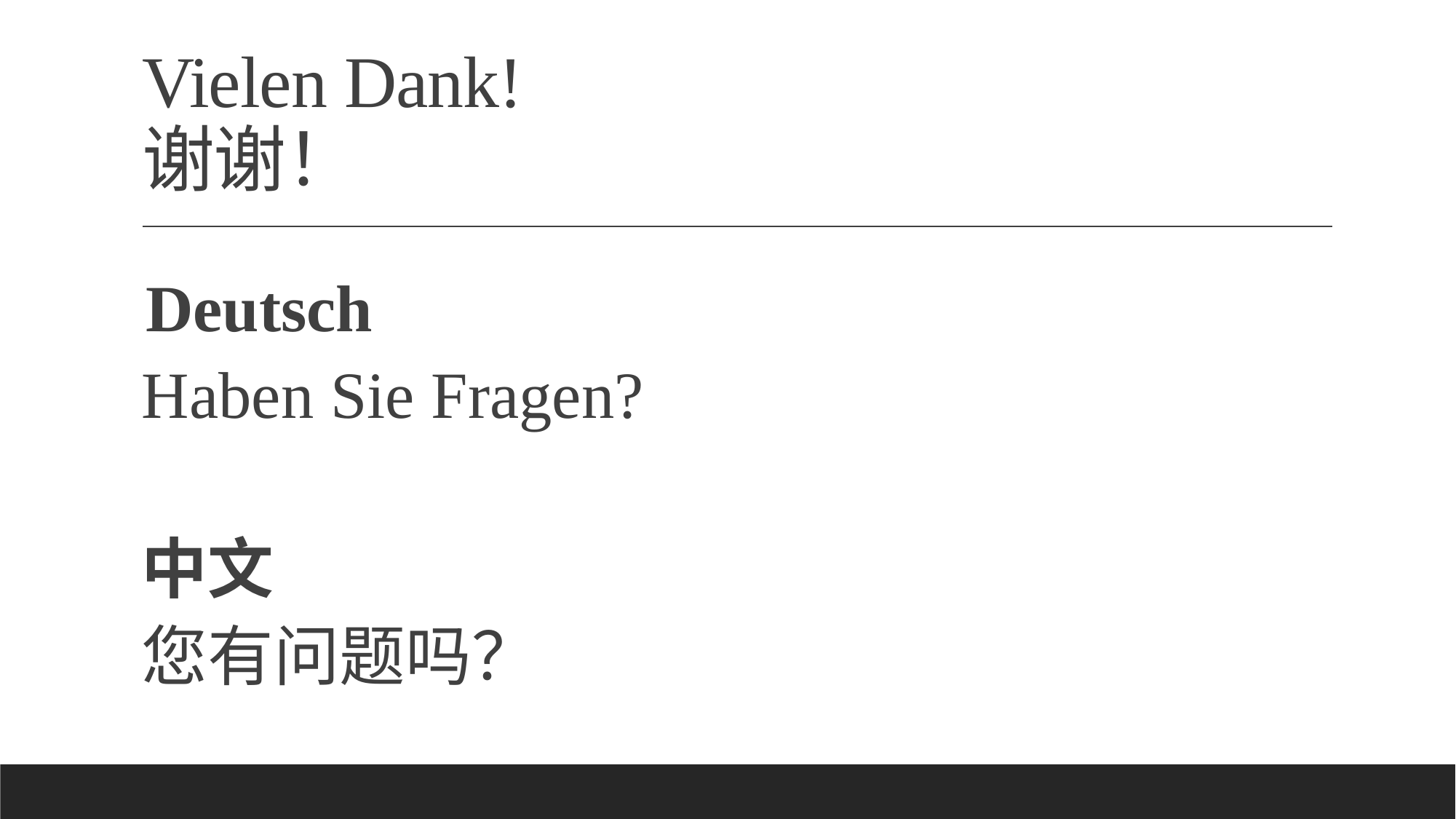

# Vielen Dank! 谢谢！
Deutsch
Haben Sie Fragen?
中文
您有问题吗？